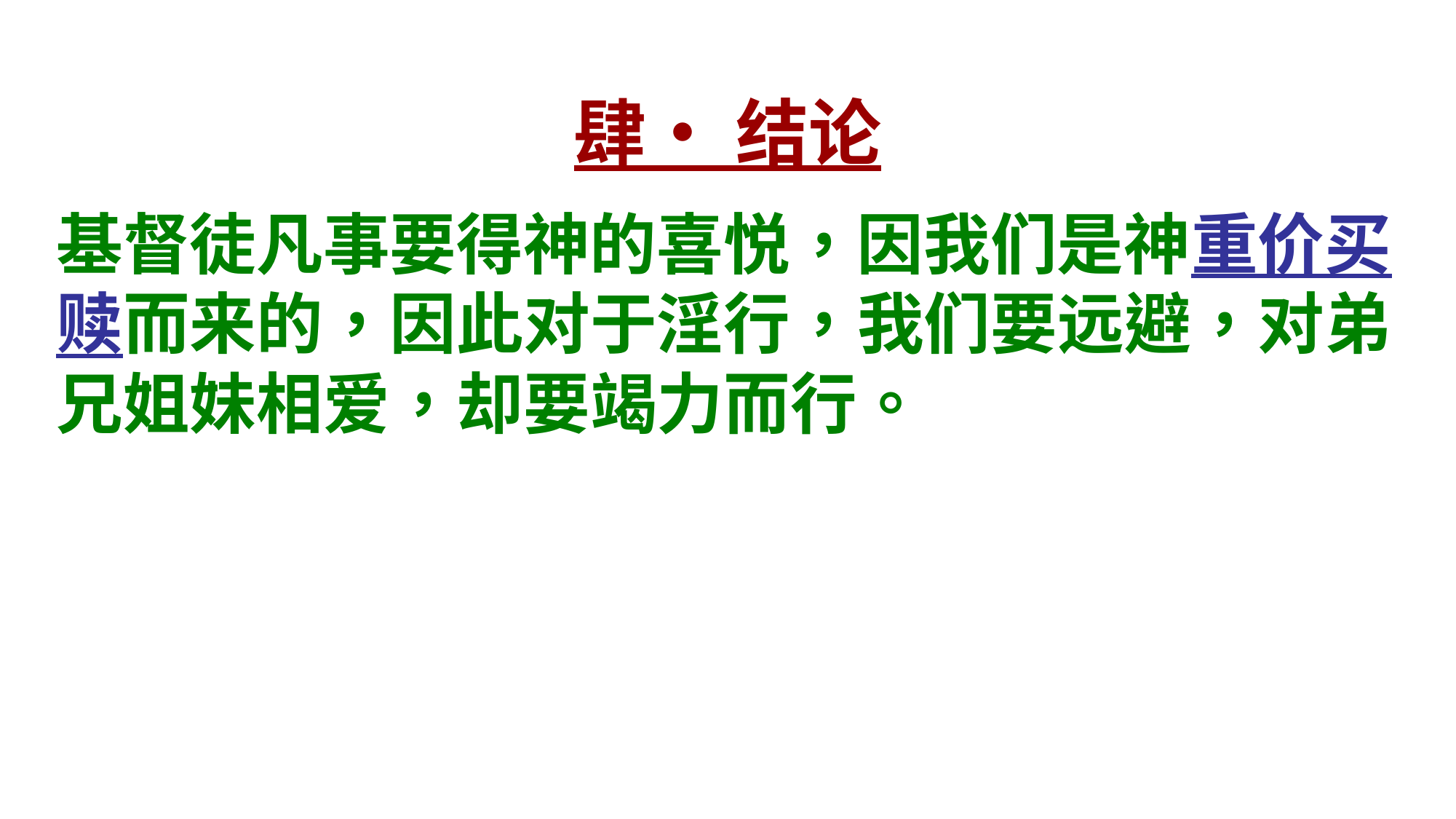

肆‧ 结论
基督徒凡事要得神的喜悦，因我们是神重价买赎而来的，因此对于淫行，我们要远避，对弟兄姐妹相爱，却要竭力而行。